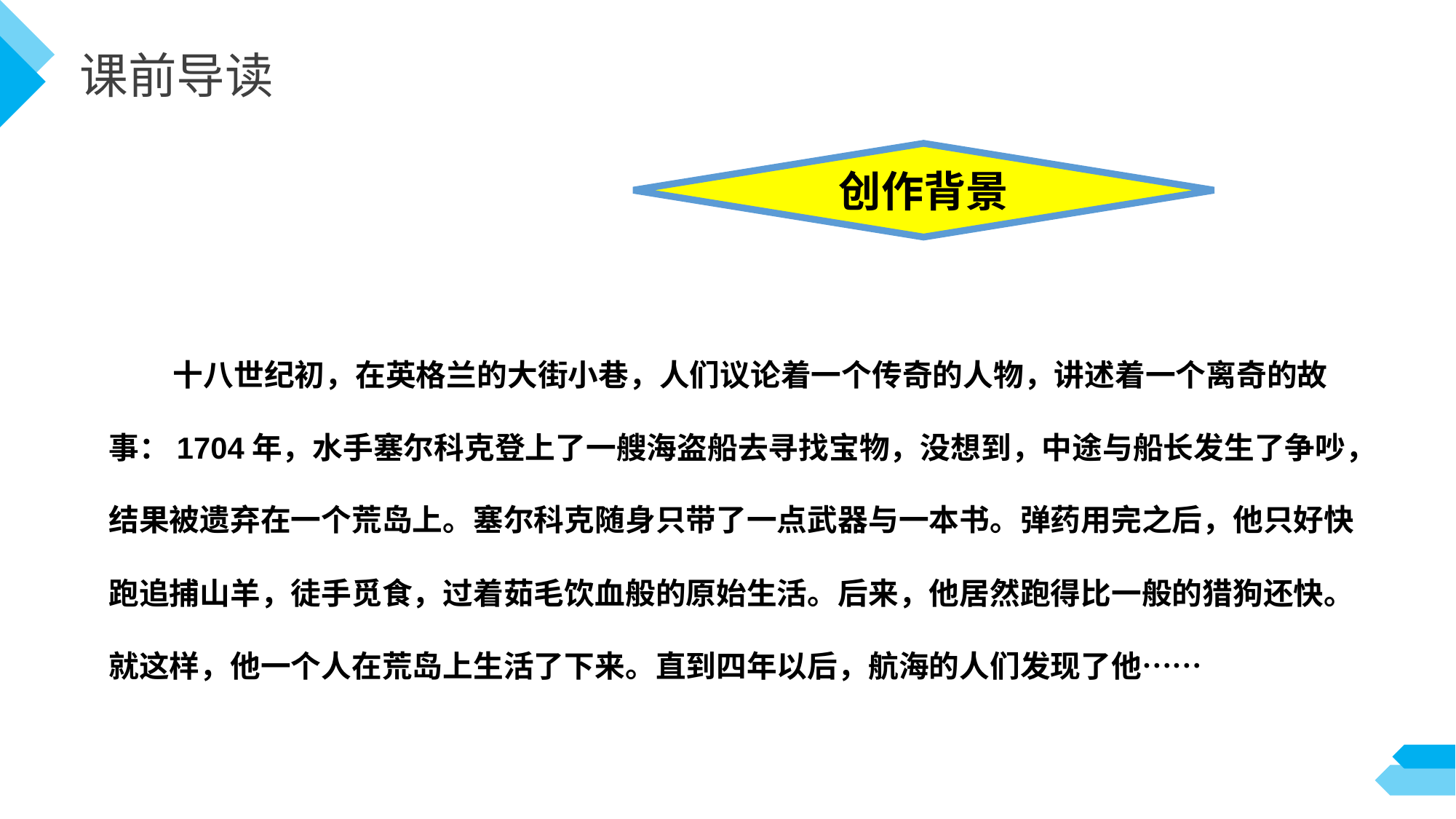

课前导读
创作背景
   十八世纪初，在英格兰的大街小巷，人们议论着一个传奇的人物，讲述着一个离奇的故事：1704年，水手塞尔科克登上了一艘海盗船去寻找宝物，没想到，中途与船长发生了争吵，结果被遗弃在一个荒岛上。塞尔科克随身只带了一点武器与一本书。弹药用完之后，他只好快跑追捕山羊，徒手觅食，过着茹毛饮血般的原始生活。后来，他居然跑得比一般的猎狗还快。就这样，他一个人在荒岛上生活了下来。直到四年以后，航海的人们发现了他……